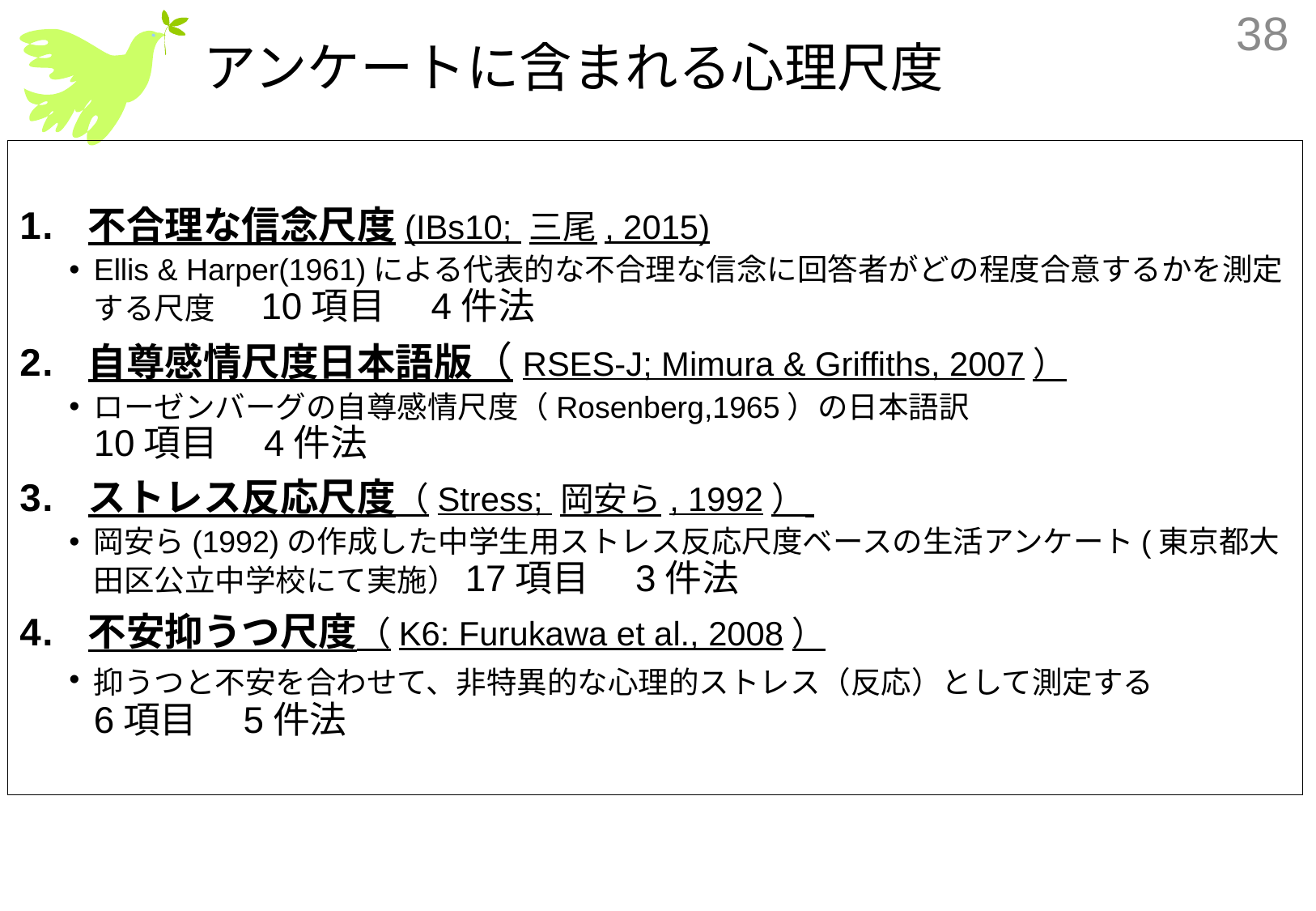

38
# アンケートに含まれる心理尺度

不合理な信念尺度(IBs10; 三尾, 2015)
Ellis & Harper(1961)による代表的な不合理な信念に回答者がどの程度合意するかを測定する尺度　10項目　4件法
自尊感情尺度日本語版（RSES-J; Mimura & Griffiths, 2007）
ローゼンバーグの自尊感情尺度（Rosenberg,1965）の日本語訳
10項目　4件法
ストレス反応尺度（Stress; 岡安ら, 1992）
岡安ら(1992)の作成した中学生用ストレス反応尺度ベースの生活アンケート(東京都大田区公立中学校にて実施）17項目　3件法
不安抑うつ尺度（K6: Furukawa et al., 2008）
抑うつと不安を合わせて、非特異的な心理的ストレス（反応）として測定する 　
6項目　5件法